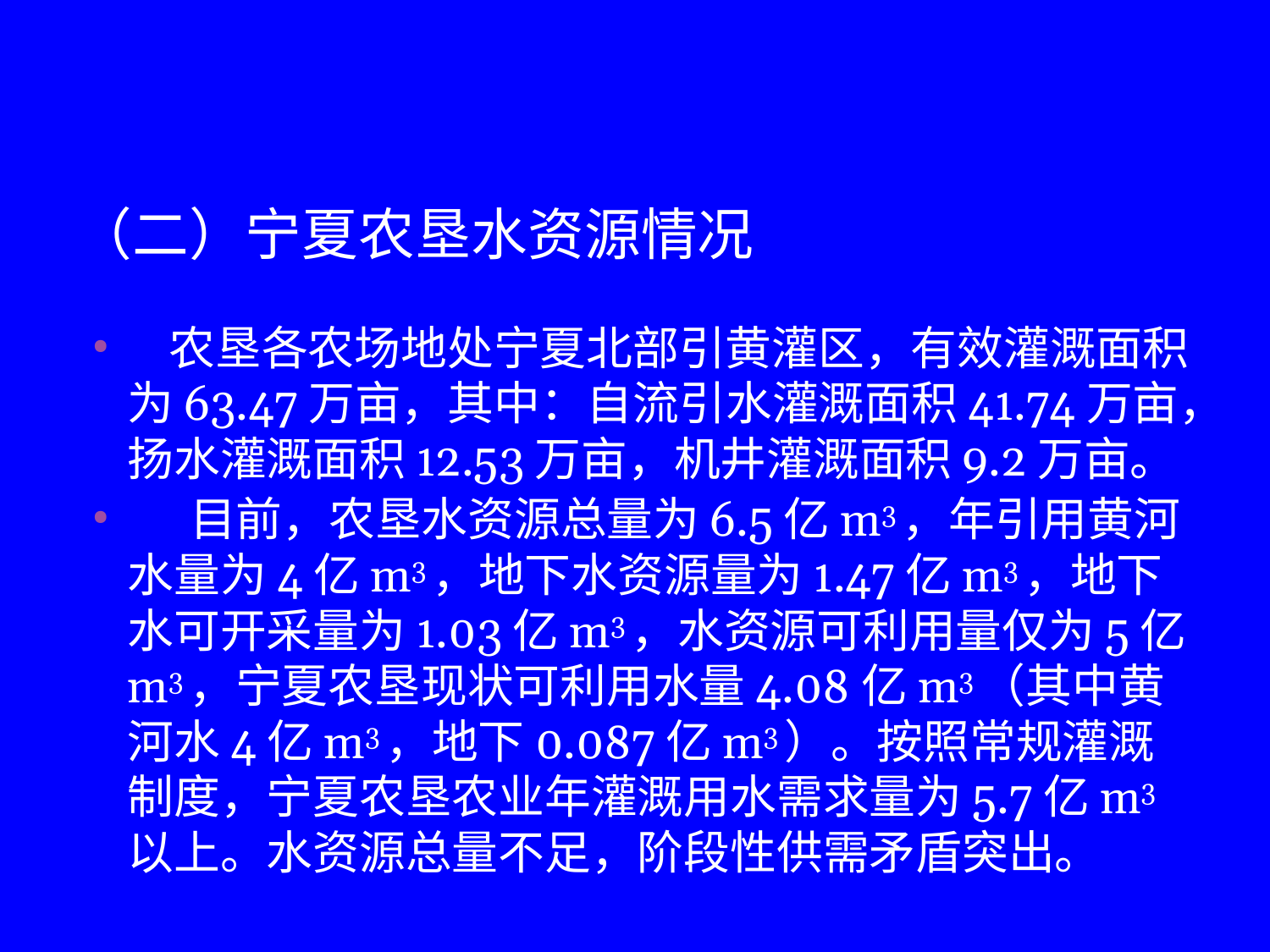

# （二）宁夏农垦水资源情况
   农垦各农场地处宁夏北部引黄灌区，有效灌溉面积为63.47万亩，其中：自流引水灌溉面积41.74万亩，扬水灌溉面积12.53万亩，机井灌溉面积9.2万亩。
     目前，农垦水资源总量为6.5亿m3，年引用黄河水量为4亿m3，地下水资源量为1.47亿m3，地下水可开采量为1.03亿m3，水资源可利用量仅为5亿m3，宁夏农垦现状可利用水量4.08亿m3（其中黄河水4亿m3，地下0.087亿m3）。按照常规灌溉制度，宁夏农垦农业年灌溉用水需求量为5.7亿m3以上。水资源总量不足，阶段性供需矛盾突出。